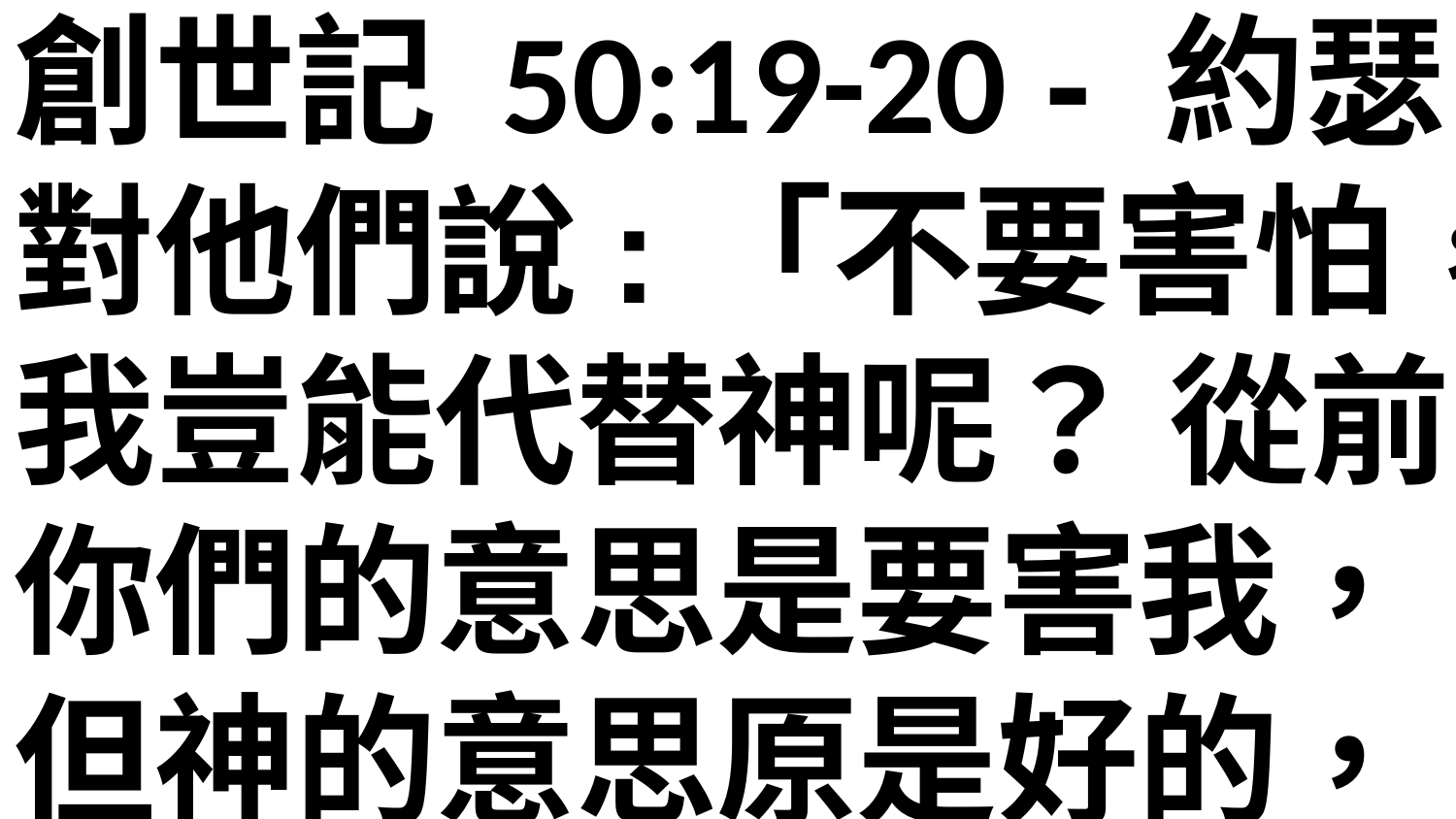

創世記 50:19-20 - 約瑟對他們說:「不要害怕，我豈能代替神呢？ 從前你們的意思是要害我，但神的意思原是好的，

要保全許多人的性命，成就今日的光景。